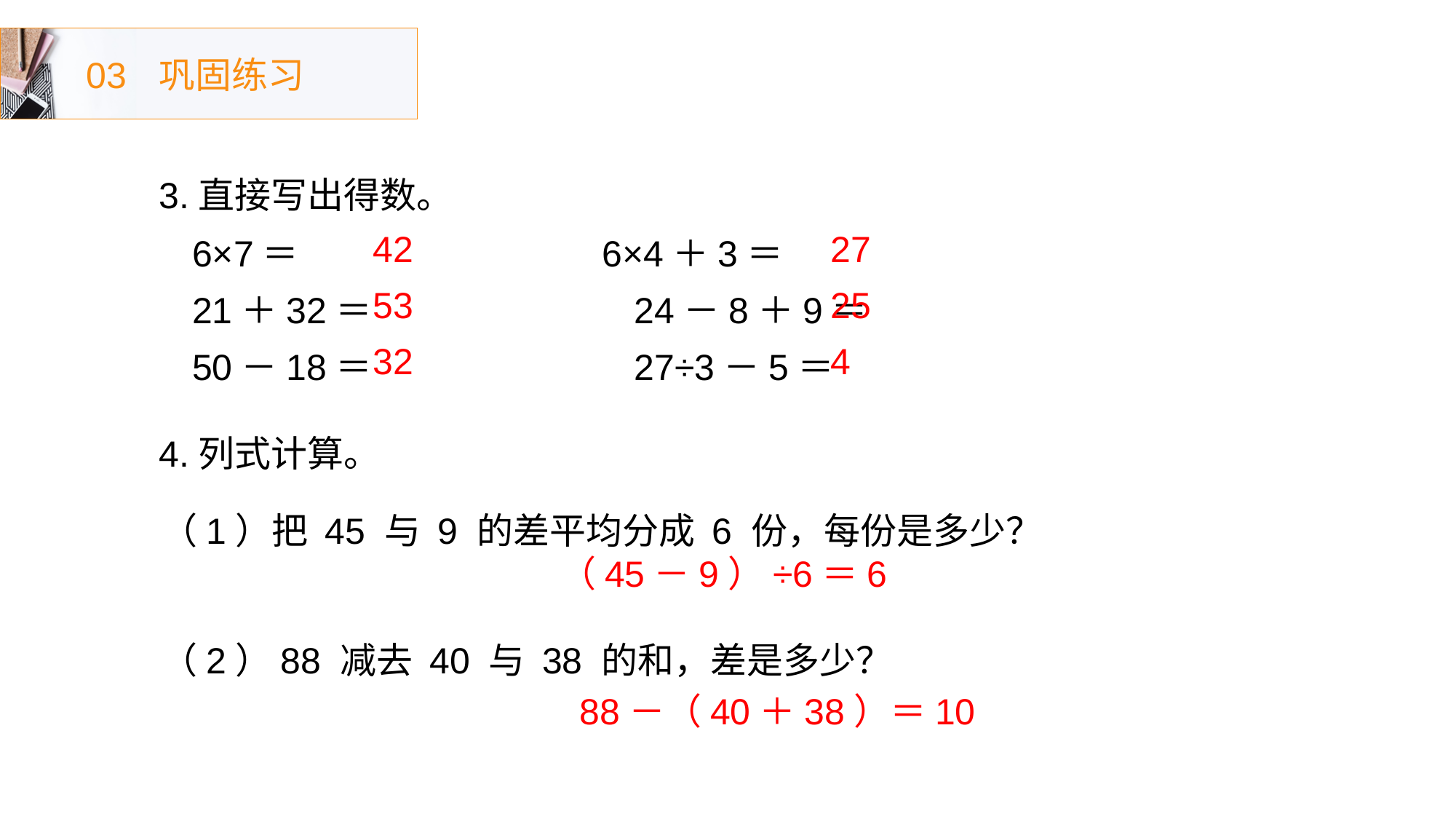

03
巩固练习
3.直接写出得数。
6×7＝                                    6×4＋3＝
21＋32＝                               24－8＋9＝
50－18＝                               27÷3－5＝
42
27
53
25
32
4
4.列式计算。
（1）把 45 与 9 的差平均分成 6 份，每份是多少？
（45－9）÷6＝6
（2）88 减去 40 与 38 的和，差是多少？
88－（40＋38）＝10